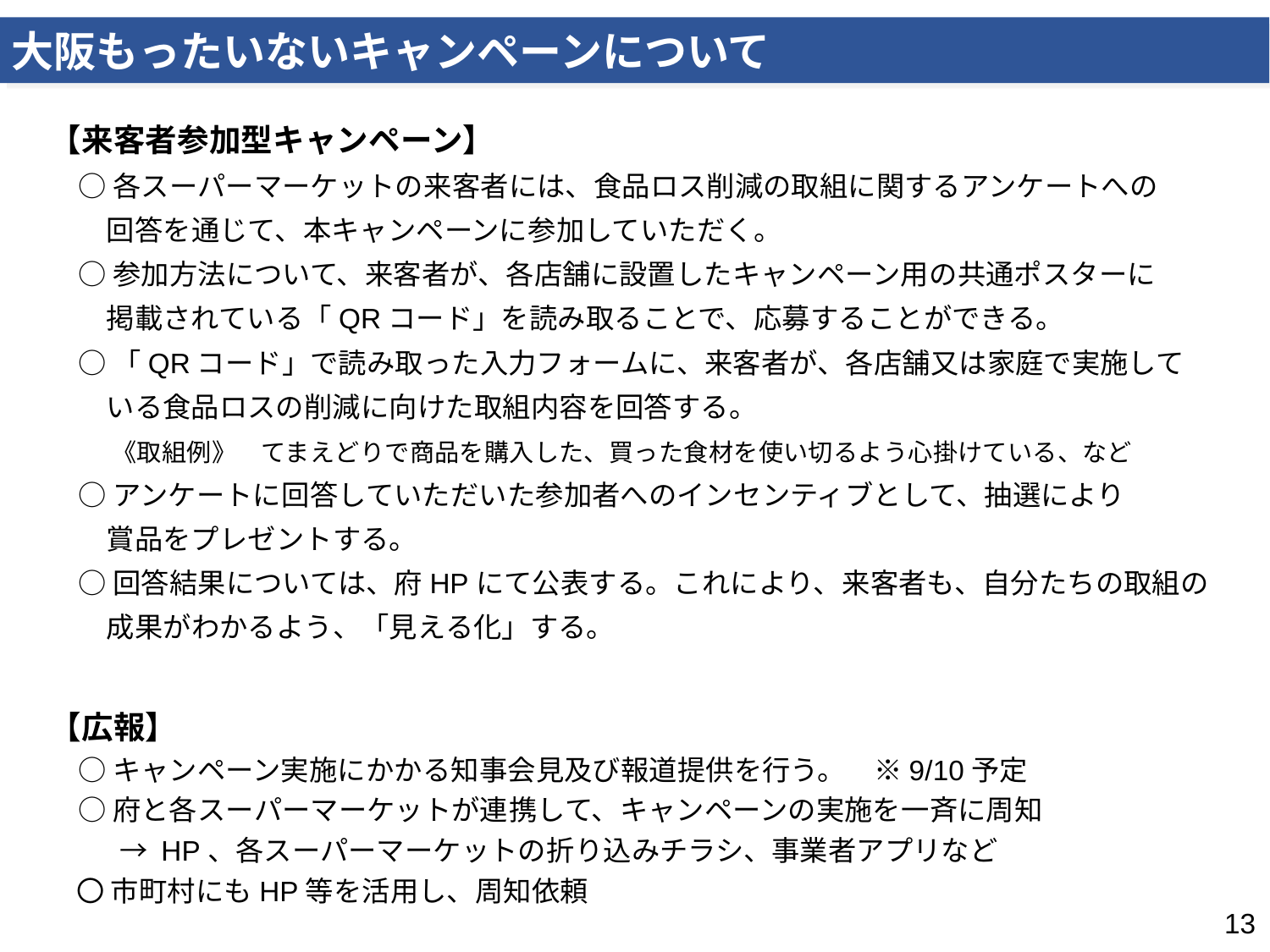

大阪もったいないキャンペーンについて
【来客者参加型キャンペーン】
　○ 各スーパーマーケットの来客者には、食品ロス削減の取組に関するアンケートへの
　　回答を通じて、本キャンペーンに参加していただく。
　○ 参加方法について、来客者が、各店舗に設置したキャンペーン用の共通ポスターに
　　掲載されている「QRコード」を読み取ることで、応募することができる。
　○ 「QRコード」で読み取った入力フォームに、来客者が、各店舗又は家庭で実施して
　　いる食品ロスの削減に向けた取組内容を回答する。
　　 《取組例》　てまえどりで商品を購入した、買った食材を使い切るよう心掛けている、など
　○ アンケートに回答していただいた参加者へのインセンティブとして、抽選により
　　賞品をプレゼントする。
　○ 回答結果については、府HPにて公表する。これにより、来客者も、自分たちの取組の
　　成果がわかるよう、「見える化」する。
【広報】
　○ キャンペーン実施にかかる知事会見及び報道提供を行う。　※9/10予定
　○ 府と各スーパーマーケットが連携して、キャンペーンの実施を一斉に周知
　　  → HP、各スーパーマーケットの折り込みチラシ、事業者アプリなど
   〇 市町村にもHP等を活用し、周知依頼
13